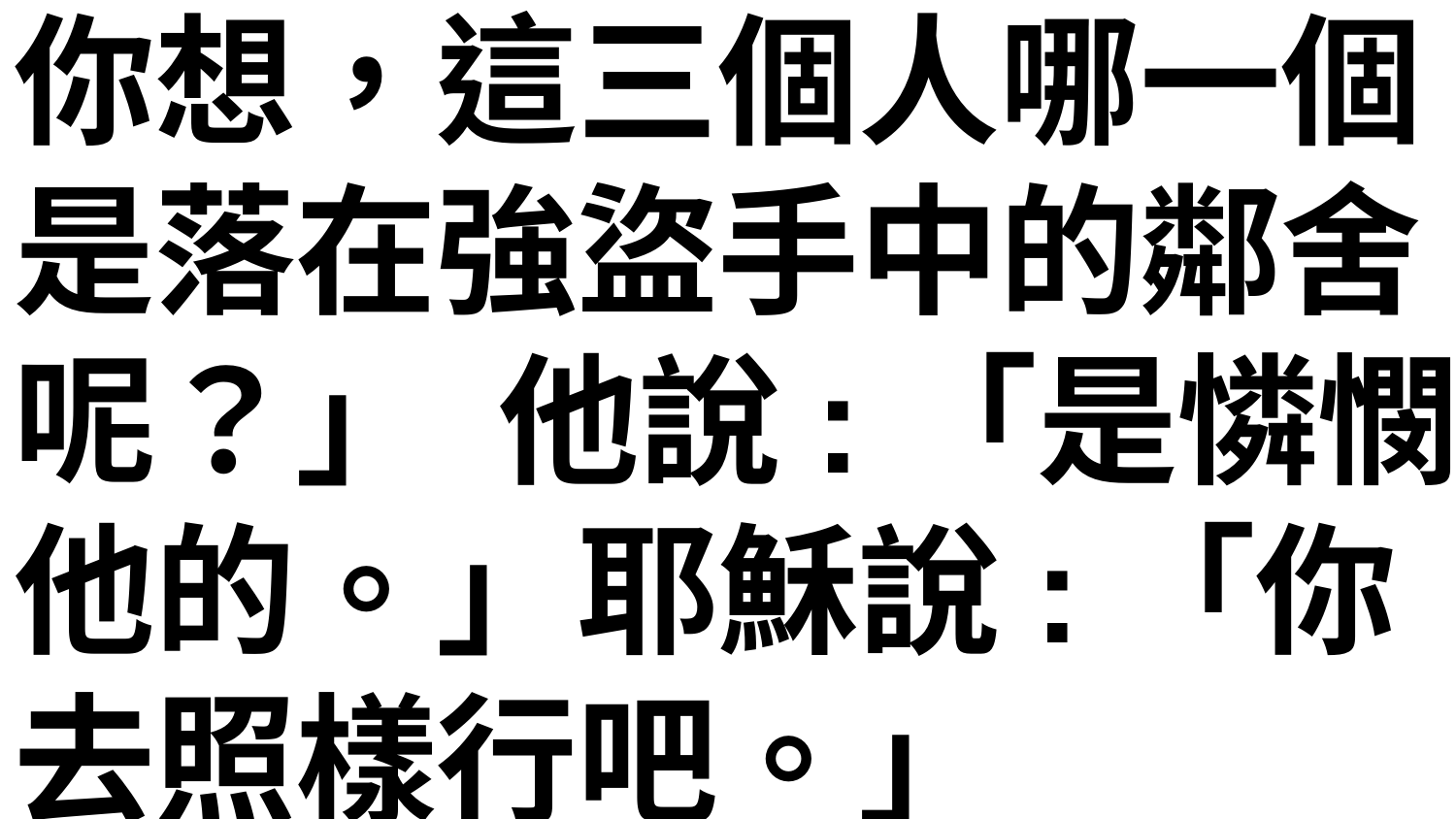

你想，這三個人哪一個是落在強盜手中的鄰舍呢？」  他說:「是憐憫他的。」耶穌說:「你去照樣行吧。」